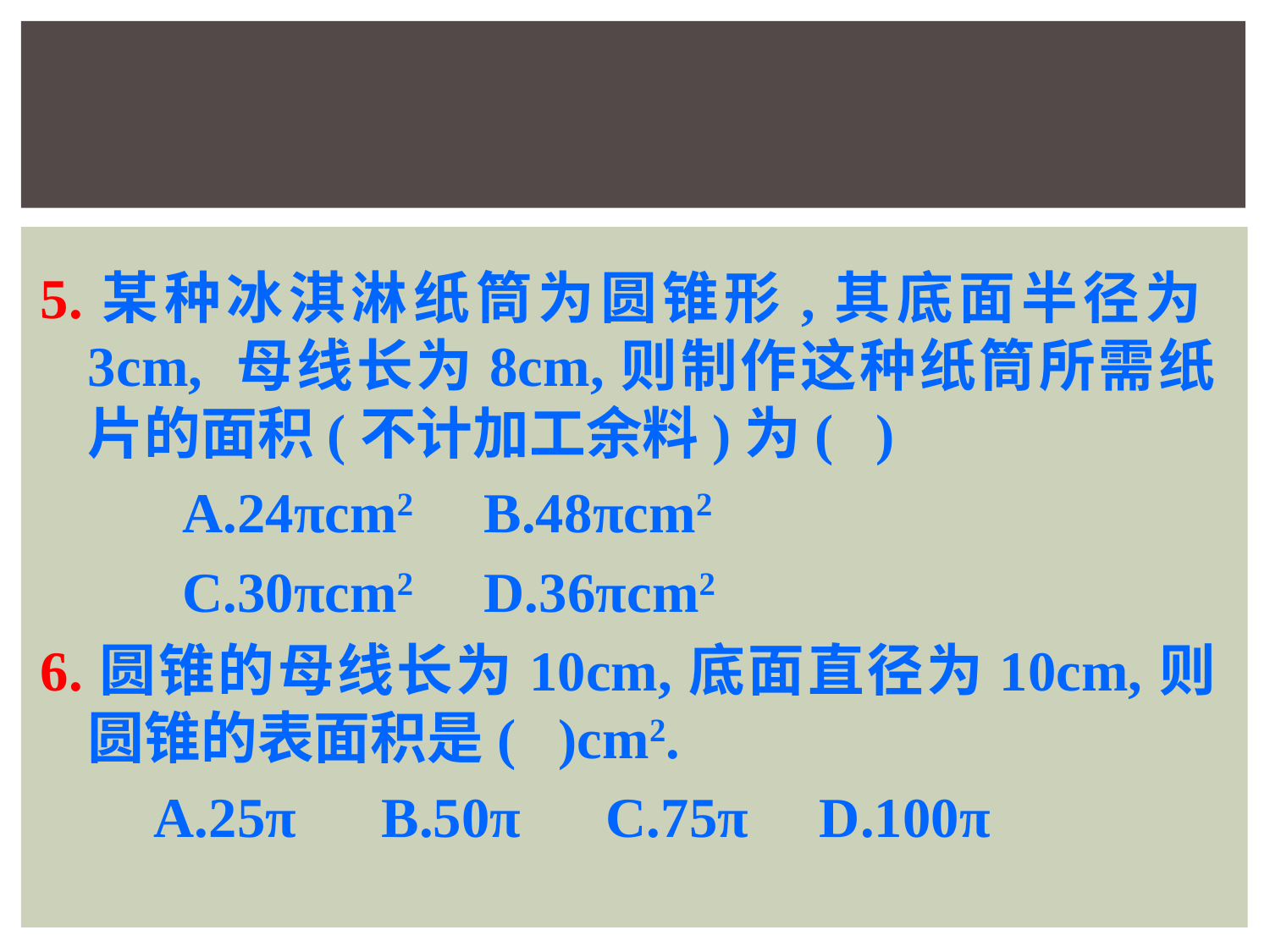

5.某种冰淇淋纸筒为圆锥形,其底面半径为3cm, 母线长为8cm,则制作这种纸筒所需纸片的面积(不计加工余料)为(   )
          A.24πcm2     B.48πcm2
          C.30πcm2     D.36πcm2
6.圆锥的母线长为10cm,底面直径为10cm,则圆锥的表面积是(   )cm2.
        A.25π      B.50π      C.75π     D.100π